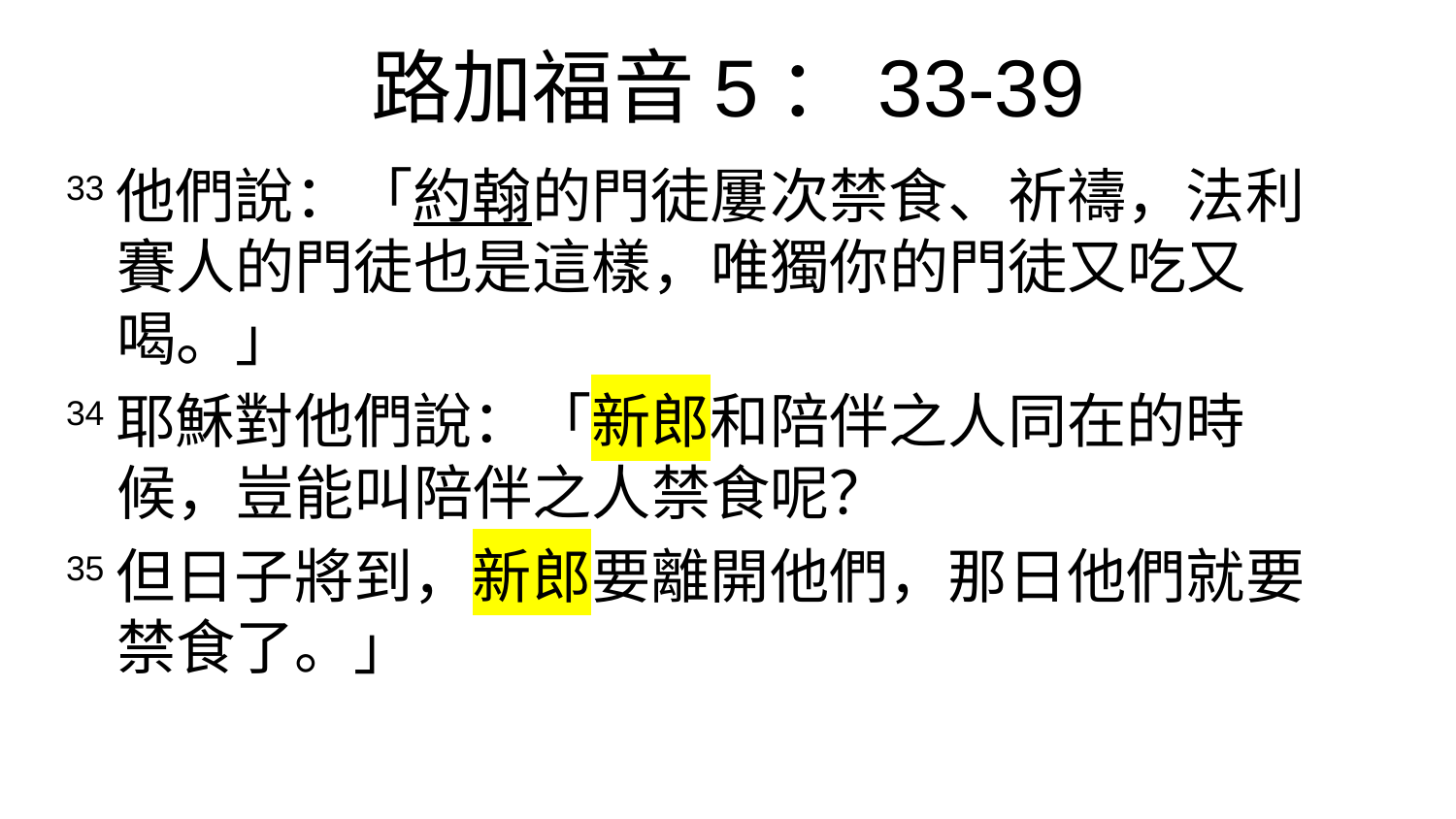

# 路加福音5：33-39
33 他們說：「約翰的門徒屢次禁食、祈禱，法利賽人的門徒也是這樣，唯獨你的門徒又吃又喝。」
34 耶穌對他們說：「新郎和陪伴之人同在的時候，豈能叫陪伴之人禁食呢？
35 但日子將到，新郎要離開他們，那日他們就要禁食了。」